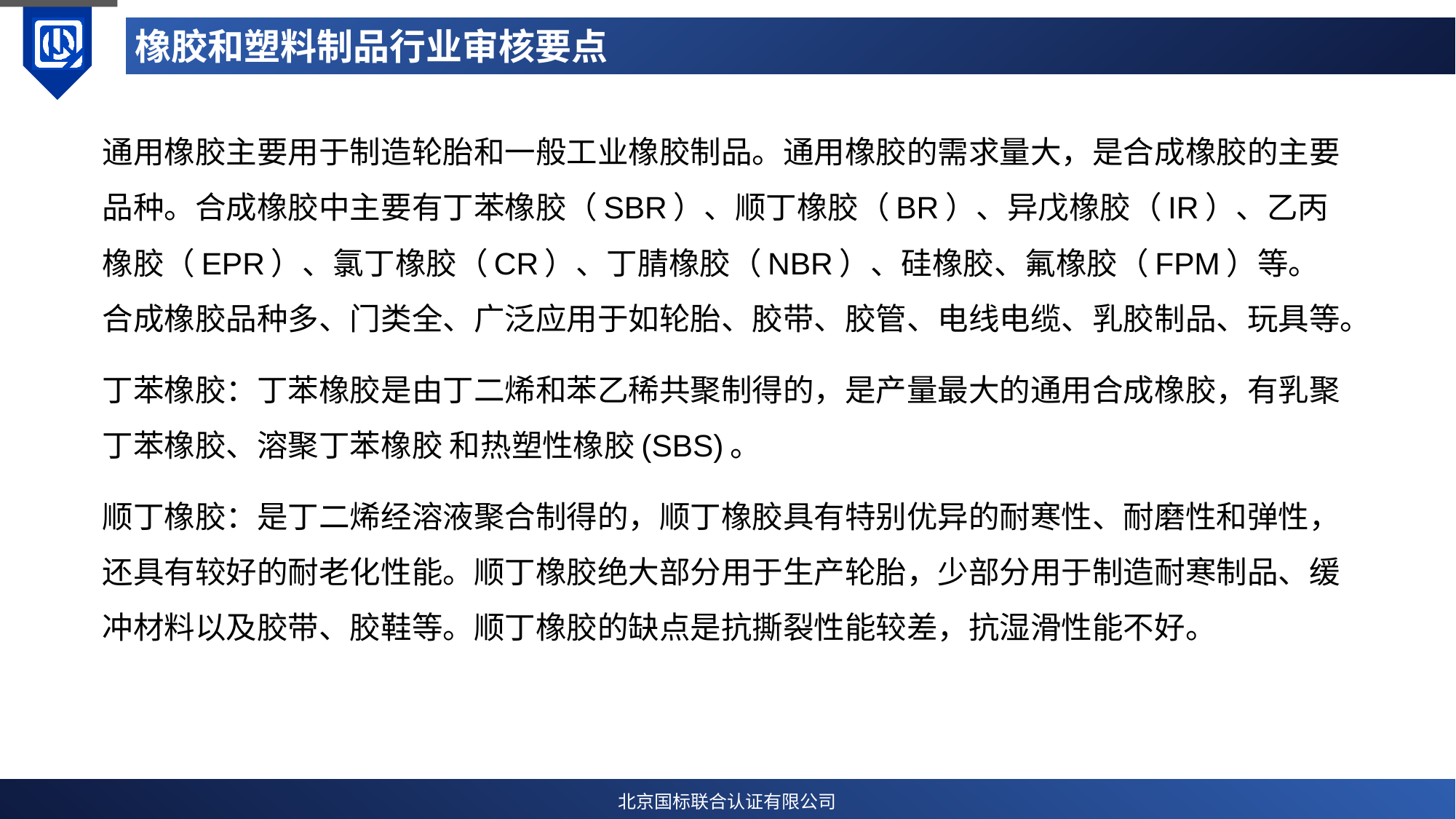

# 橡胶和塑料制品行业审核要点
通用橡胶主要用于制造轮胎和一般工业橡胶制品。通用橡胶的需求量大，是合成橡胶的主要品种。合成橡胶中主要有丁苯橡胶（SBR）、顺丁橡胶（BR）、异戊橡胶（IR）、乙丙橡胶（EPR）、氯丁橡胶（CR）、丁腈橡胶（NBR）、硅橡胶、氟橡胶（FPM）等。合成橡胶品种多、门类全、广泛应用于如轮胎、胶带、胶管、电线电缆、乳胶制品、玩具等。
丁苯橡胶：丁苯橡胶是由丁二烯和苯乙稀共聚制得的，是产量最大的通用合成橡胶，有乳聚丁苯橡胶、溶聚丁苯橡胶 和热塑性橡胶(SBS)。
顺丁橡胶：是丁二烯经溶液聚合制得的，顺丁橡胶具有特别优异的耐寒性、耐磨性和弹性，还具有较好的耐老化性能。顺丁橡胶绝大部分用于生产轮胎，少部分用于制造耐寒制品、缓冲材料以及胶带、胶鞋等。顺丁橡胶的缺点是抗撕裂性能较差，抗湿滑性能不好。